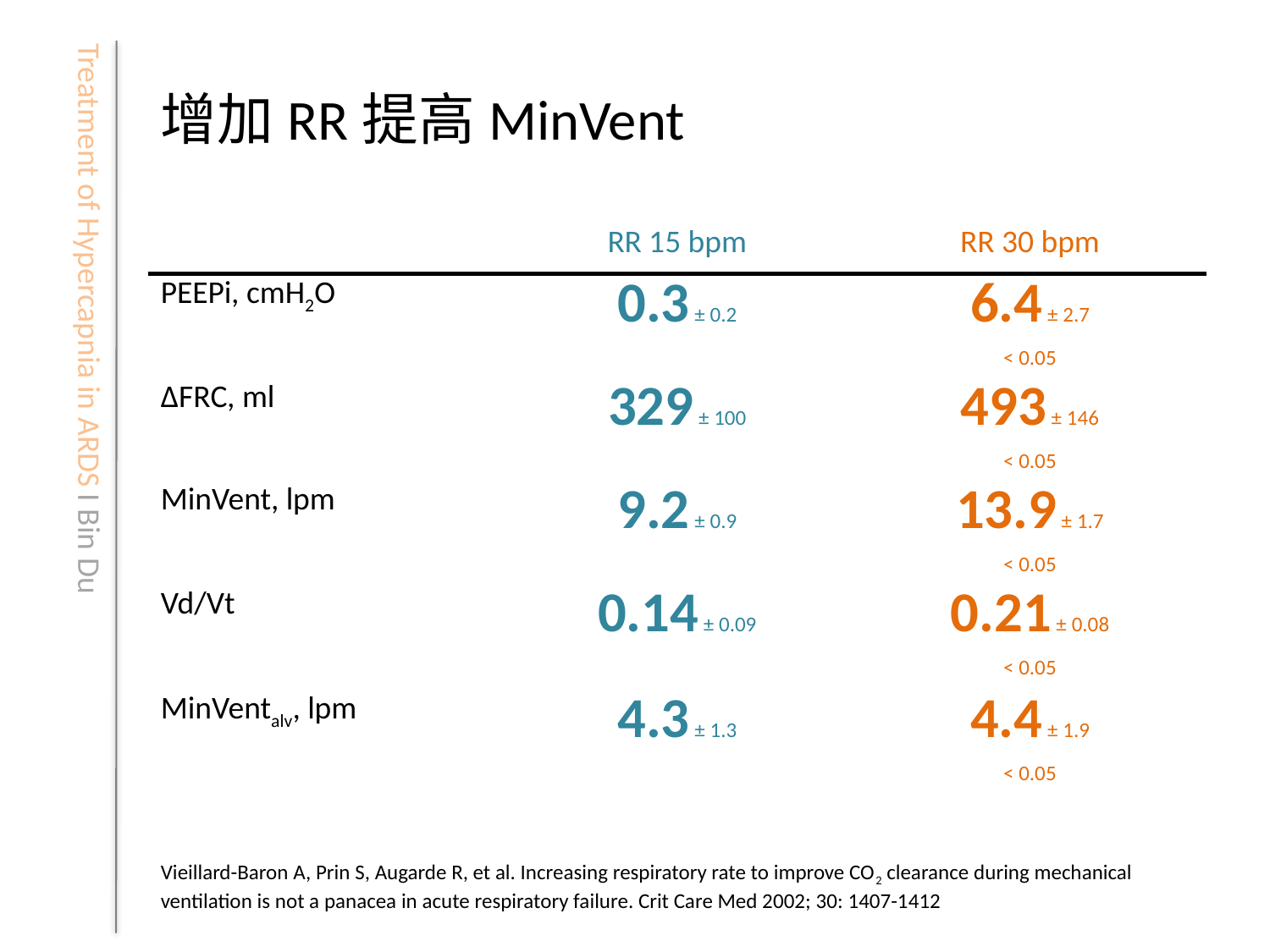

# 增加RR提高MinVent
|  | RR 15 bpm | RR 30 bpm |
| --- | --- | --- |
| PEEPi, cmH2O | 0.3 ± 0.2 | 6.4 ± 2.7 |
|  |  | < 0.05 |
| ΔFRC, ml | 329 ± 100 | 493 ± 146 |
|  |  | < 0.05 |
| MinVent, lpm | 9.2 ± 0.9 | 13.9 ± 1.7 |
|  |  | < 0.05 |
| Vd/Vt | 0.14 ± 0.09 | 0.21 ± 0.08 |
|  |  | < 0.05 |
| MinVentalv, lpm | 4.3 ± 1.3 | 4.4 ± 1.9 |
|  |  | < 0.05 |
Vieillard-Baron A, Prin S, Augarde R, et al. Increasing respiratory rate to improve CO2 clearance during mechanical ventilation is not a panacea in acute respiratory failure. Crit Care Med 2002; 30: 1407-1412